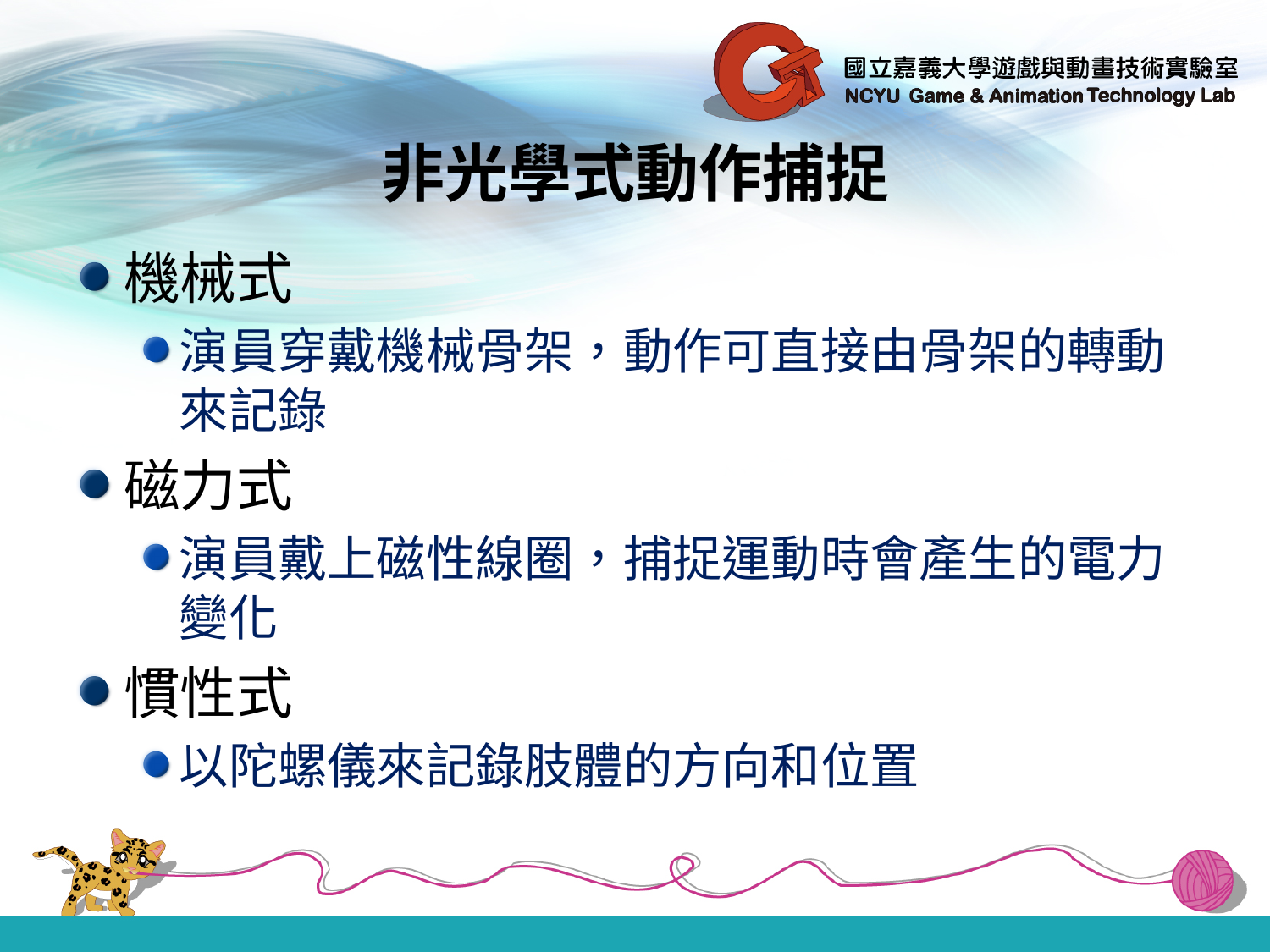

# 非光學式動作捕捉
機械式
演員穿戴機械骨架，動作可直接由骨架的轉動來記錄
磁力式
演員戴上磁性線圈，捕捉運動時會產生的電力變化
慣性式
以陀螺儀來記錄肢體的方向和位置